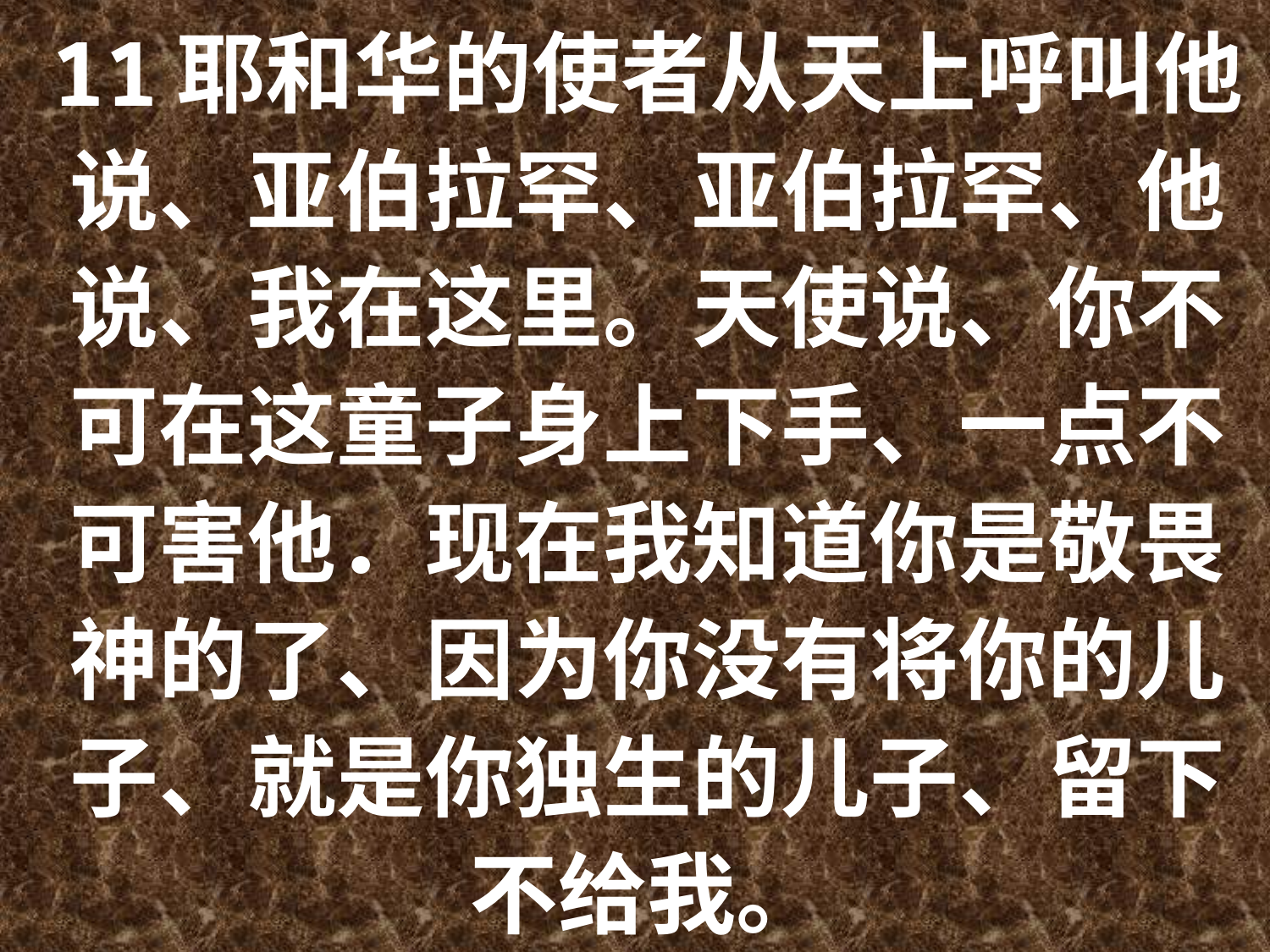

11耶和华的使者从天上呼叫他说、亚伯拉罕、亚伯拉罕、他说、我在这里。天使说、你不可在这童子身上下手、一点不可害他．现在我知道你是敬畏神的了、因为你没有将你的儿子、就是你独生的儿子、留下不给我。